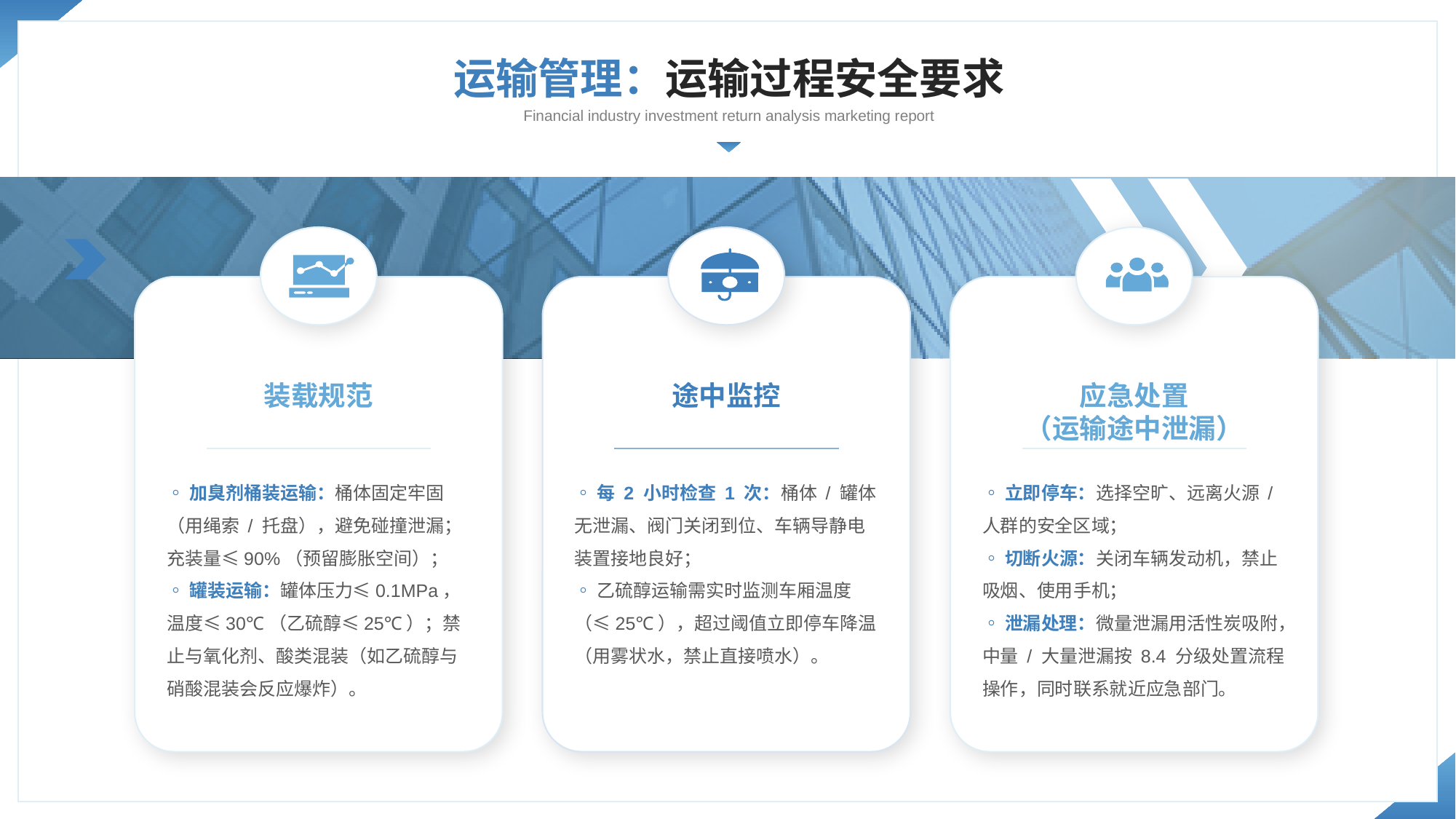

运输管理：运输过程安全要求
Financial industry investment return analysis marketing report

装载规范
途中监控
应急处置
（运输途中泄漏）
◦加臭剂桶装运输：桶体固定牢固（用绳索 / 托盘），避免碰撞泄漏；充装量≤90%（预留膨胀空间）；
◦罐装运输：罐体压力≤0.1MPa，温度≤30℃（乙硫醇≤25℃）；禁止与氧化剂、酸类混装（如乙硫醇与硝酸混装会反应爆炸）。
◦每 2 小时检查 1 次：桶体 / 罐体无泄漏、阀门关闭到位、车辆导静电装置接地良好；
◦乙硫醇运输需实时监测车厢温度（≤25℃），超过阈值立即停车降温（用雾状水，禁止直接喷水）。
◦立即停车：选择空旷、远离火源 / 人群的安全区域；
◦切断火源：关闭车辆发动机，禁止吸烟、使用手机；
◦泄漏处理：微量泄漏用活性炭吸附，中量 / 大量泄漏按 8.4 分级处置流程操作，同时联系就近应急部门。